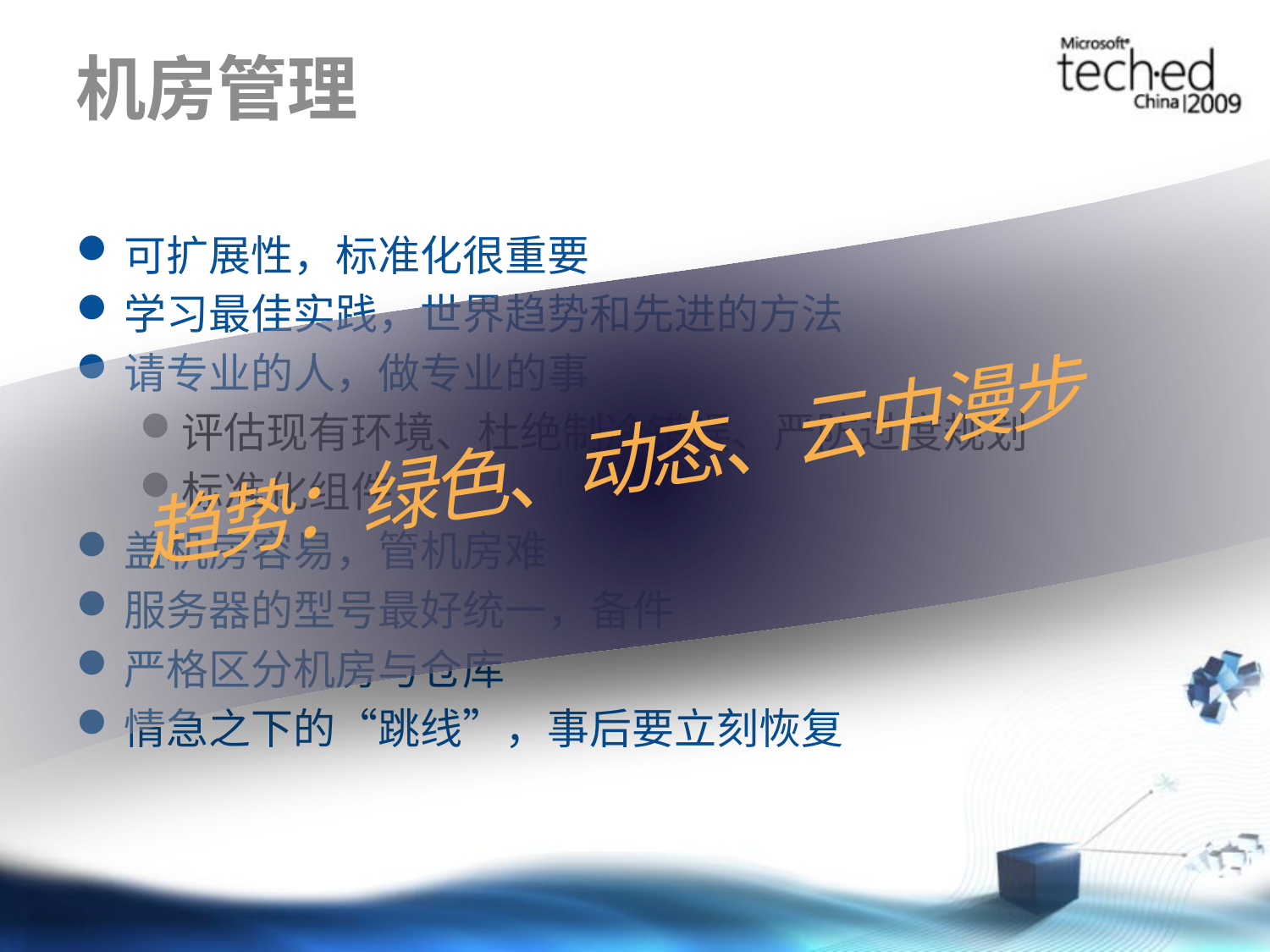

# 机房管理

趋势：绿色、动态、云中漫步
可扩展性，标准化很重要
学习最佳实践，世界趋势和先进的方法
请专业的人，做专业的事
评估现有环境、杜绝制冷错误、严防过度规划
标准化组件
盖机房容易，管机房难
服务器的型号最好统一，备件
严格区分机房与仓库
情急之下的“跳线”，事后要立刻恢复